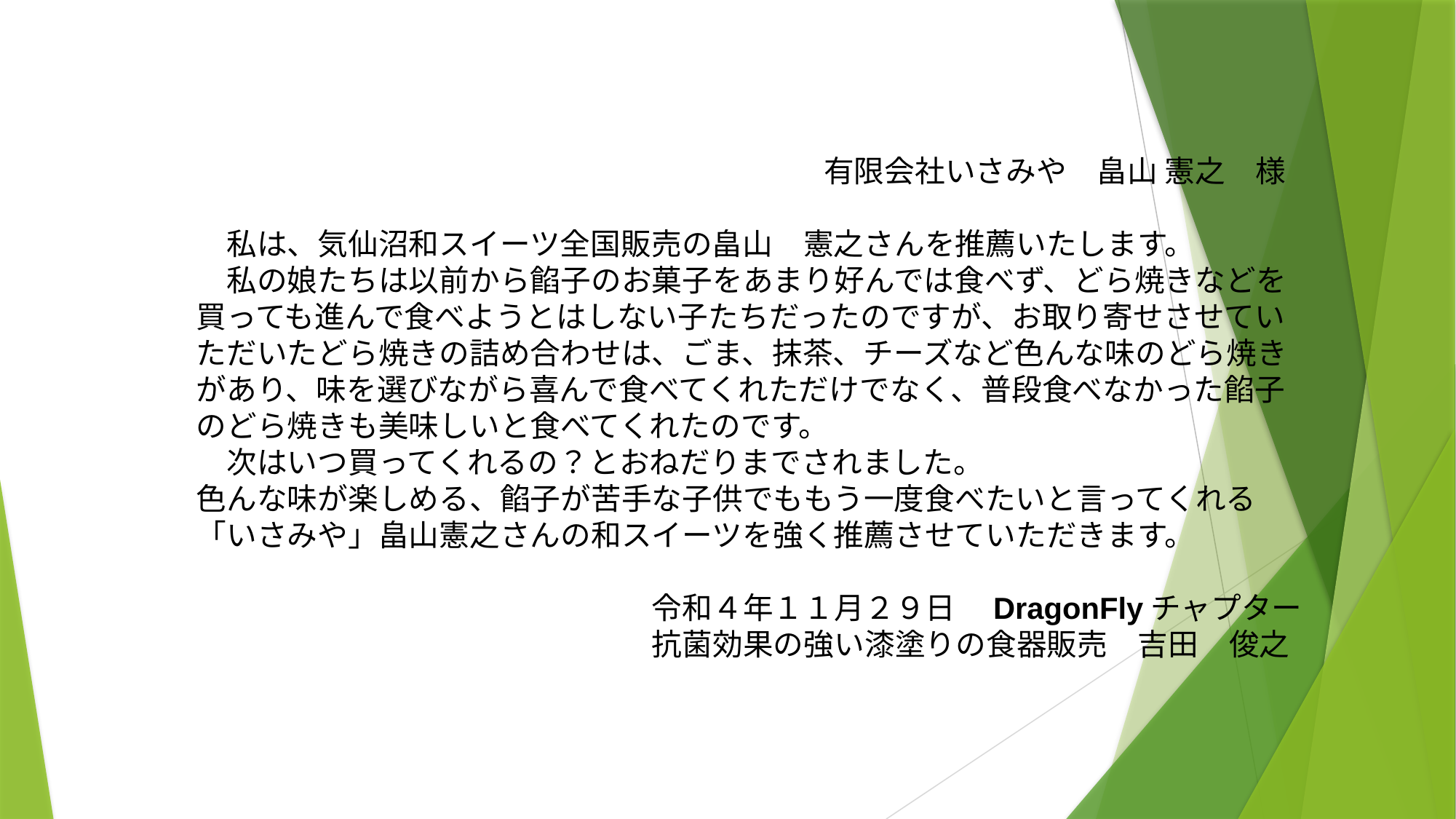

有限会社いさみや　畠山 憲之　様

　私は、気仙沼和スイーツ全国販売の畠山　憲之さんを推薦いたします。
　私の娘たちは以前から餡子のお菓子をあまり好んでは食べず、どら焼きなどを買っても進んで食べようとはしない子たちだったのですが、お取り寄せさせていただいたどら焼きの詰め合わせは、ごま、抹茶、チーズなど色んな味のどら焼きがあり、味を選びながら喜んで食べてくれただけでなく、普段食べなかった餡子のどら焼きも美味しいと食べてくれたのです。
　次はいつ買ってくれるの？とおねだりまでされました。
色んな味が楽しめる、餡子が苦手な子供でももう一度食べたいと言ってくれる「いさみや」畠山憲之さんの和スイーツを強く推薦させていただきます。

　　　　　　　　　　　　　　　令和４年１１月２９日　DragonFlyチャプター
　　　　　　　　　　　　　　　抗菌効果の強い漆塗りの食器販売　吉田　俊之